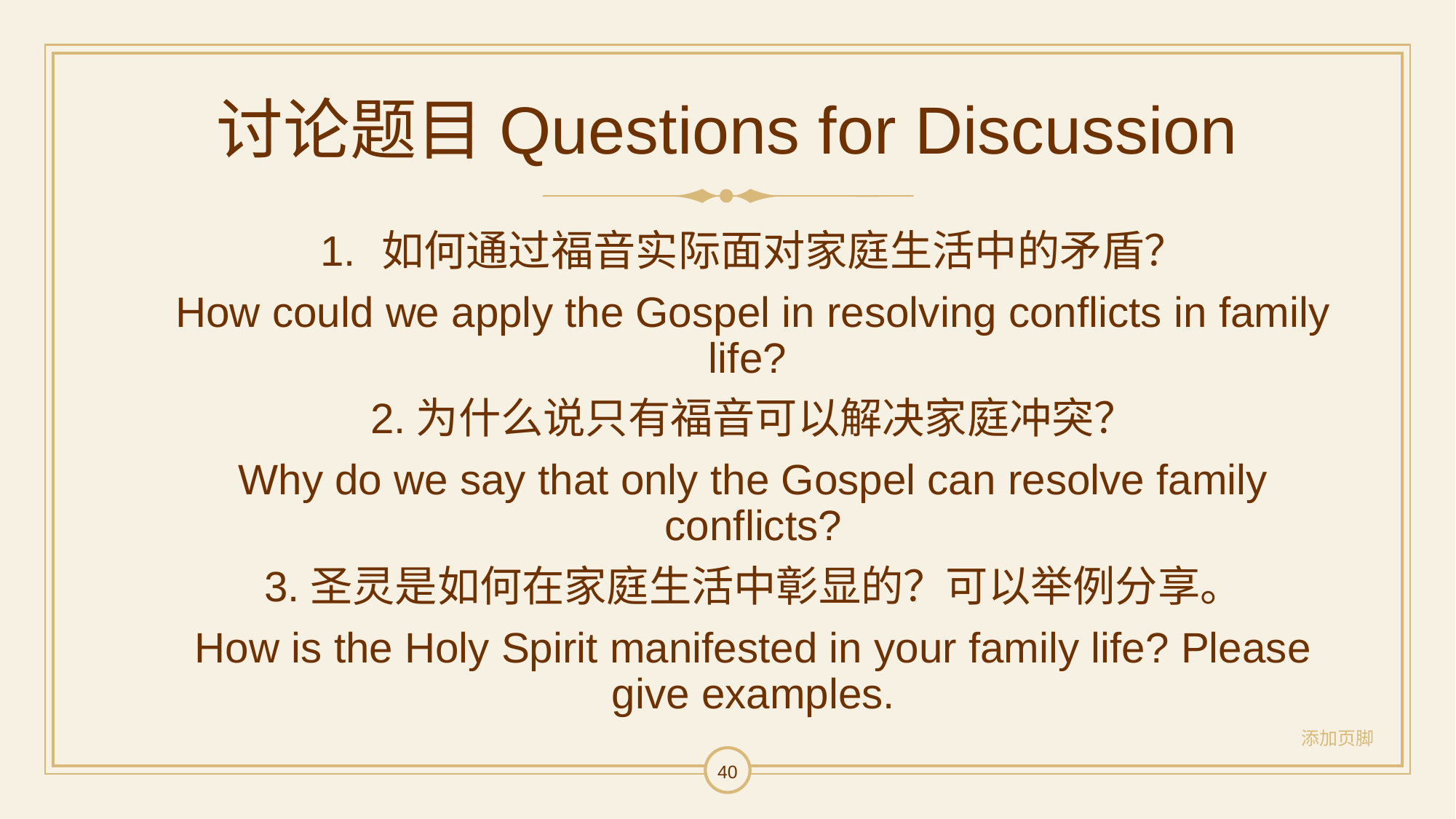

# 讨论题目Questions for Discussion
如何通过福音实际面对家庭生活中的矛盾？
How could we apply the Gospel in resolving conflicts in family life?
2.为什么说只有福音可以解决家庭冲突？
Why do we say that only the Gospel can resolve family conflicts?
3.圣灵是如何在家庭生活中彰显的？可以举例分享。
How is the Holy Spirit manifested in your family life? Please give examples.

添加页脚
40